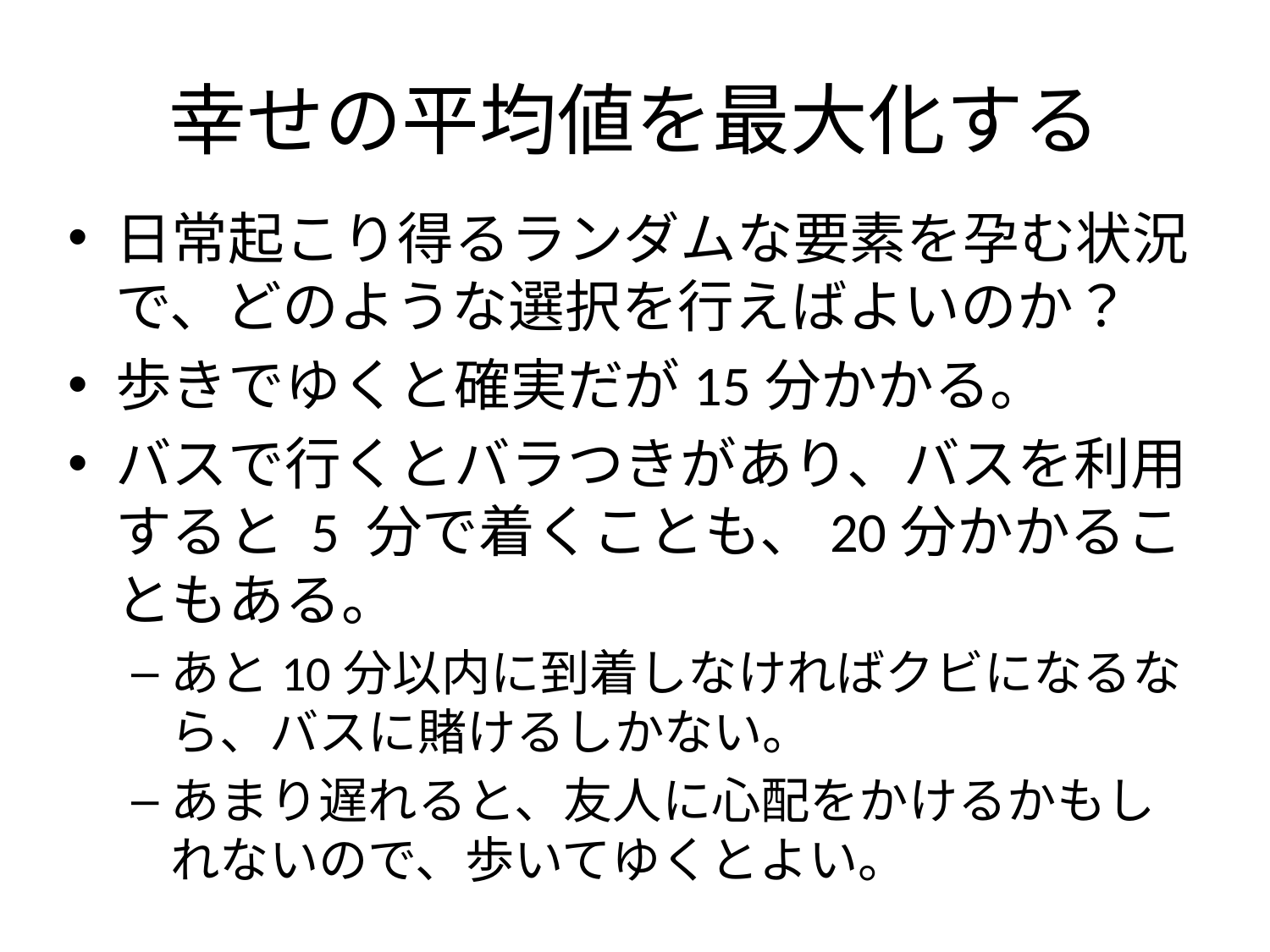

# 幸せの平均値を最大化する
日常起こり得るランダムな要素を孕む状況で、どのような選択を行えばよいのか？
歩きでゆくと確実だが15分かかる。
バスで行くとバラつきがあり、バスを利用すると 5 分で着くことも、20分かかることもある。
あと10分以内に到着しなければクビになるなら、バスに賭けるしかない。
あまり遅れると、友人に心配をかけるかもしれないので、歩いてゆくとよい。